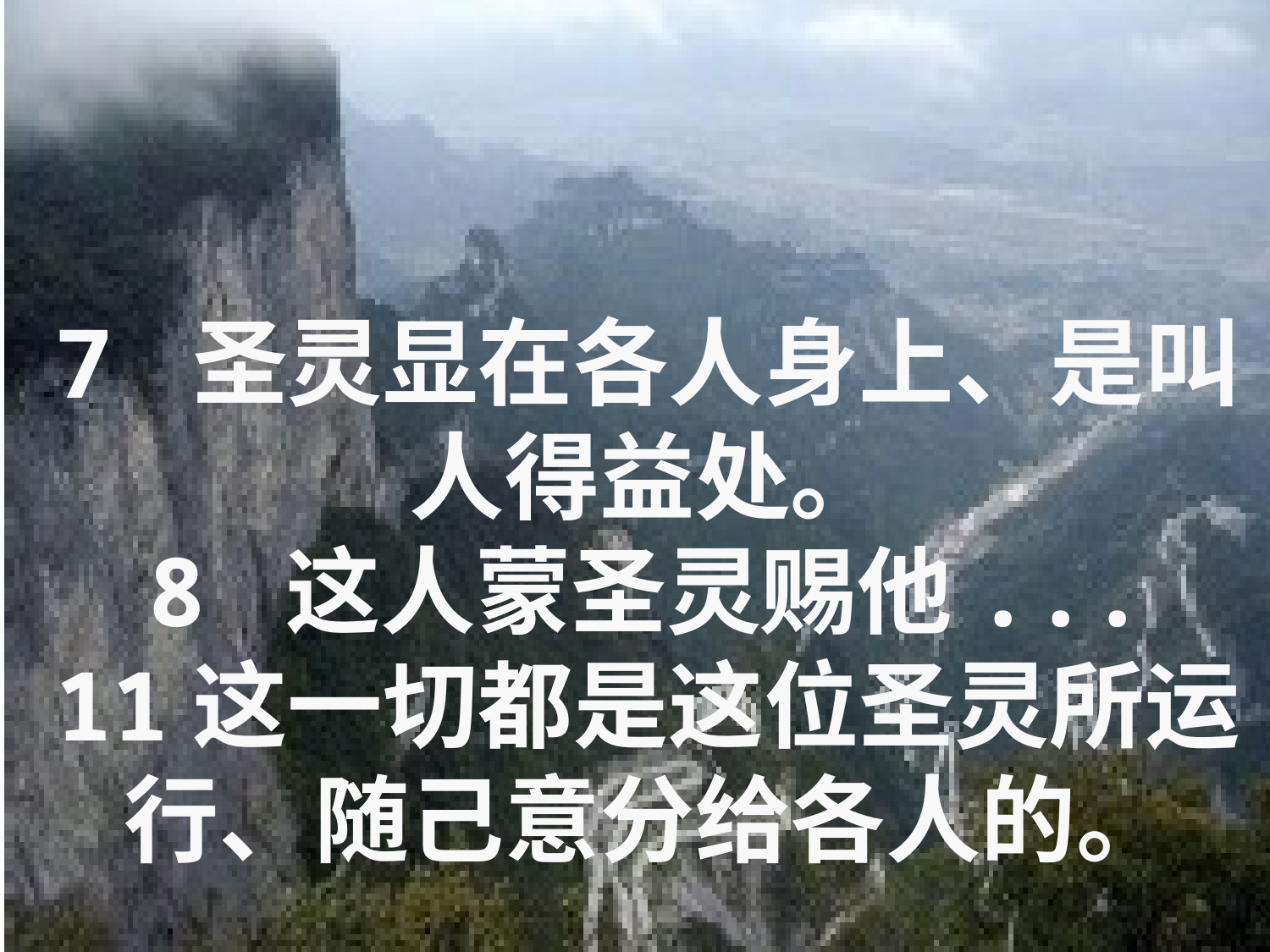

7 圣灵显在各人身上、是叫人得益处。
8 这人蒙圣灵赐他...
11这一切都是这位圣灵所运行、随己意分给各人的。